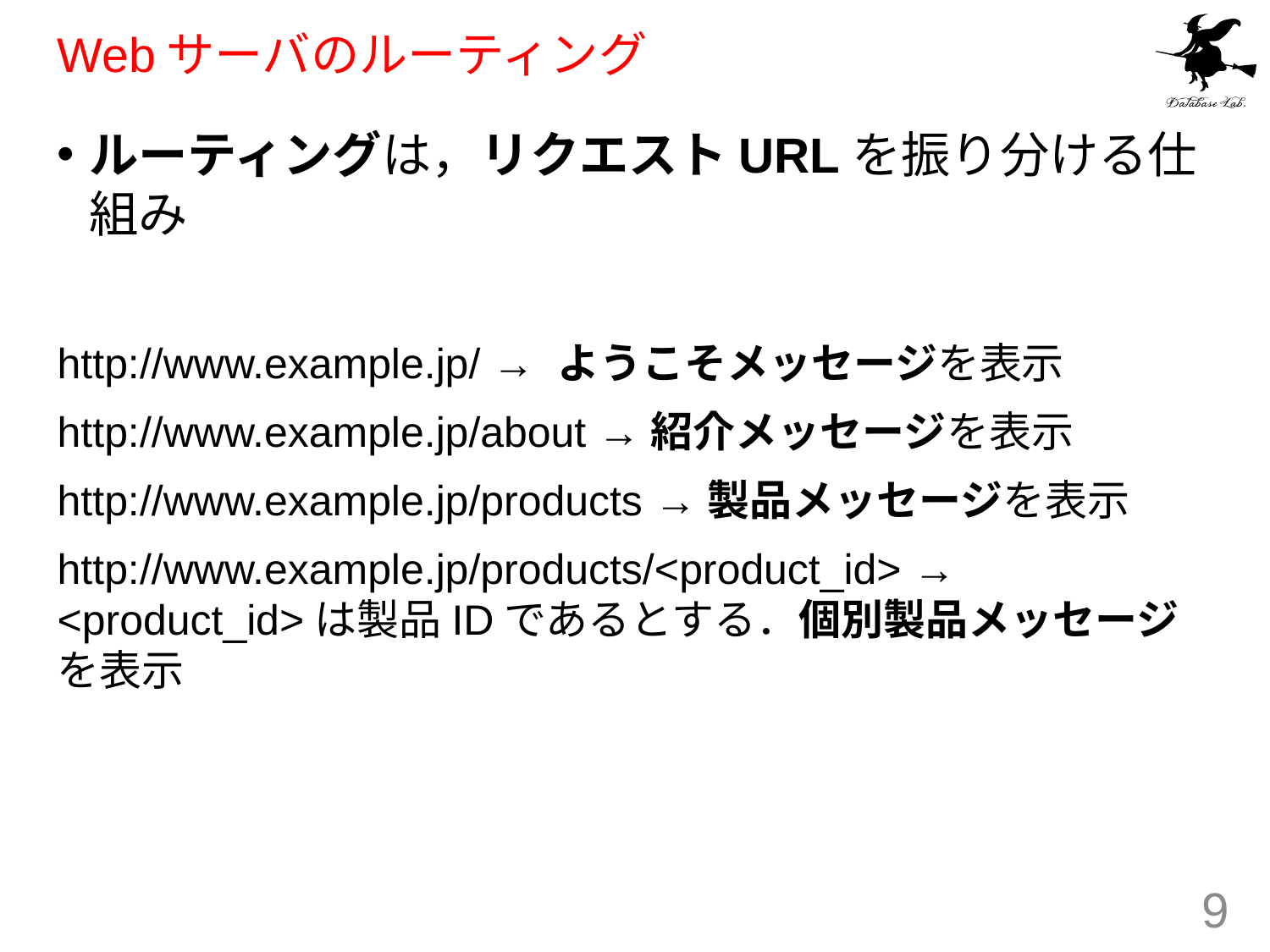

# Webサーバのルーティング
ルーティングは，リクエストURLを振り分ける仕組み

http://www.example.jp/ → ようこそメッセージを表示
http://www.example.jp/about →紹介メッセージを表示
http://www.example.jp/products →製品メッセージを表示
http://www.example.jp/products/<product_id> → <product_id>は製品IDであるとする．個別製品メッセージを表示
9